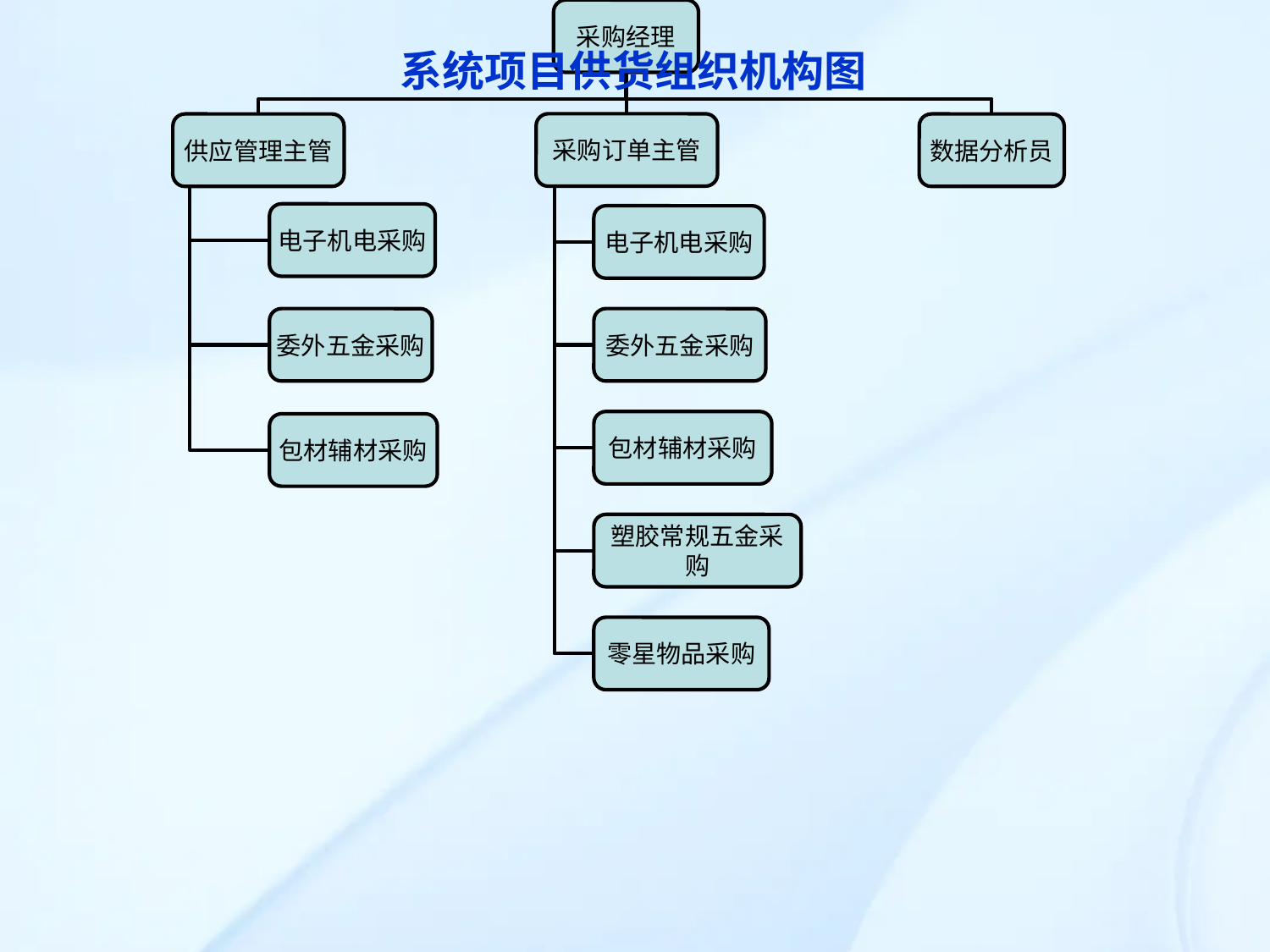

系统项目供货组织机构图
采购经理
供应管理主管
电子机电采购
委外五金采购
包材辅材采购
采购订单主管
电子机电采购
委外五金采购
包材辅材采购
塑胶常规五金采购
零星物品采购
数据分析员